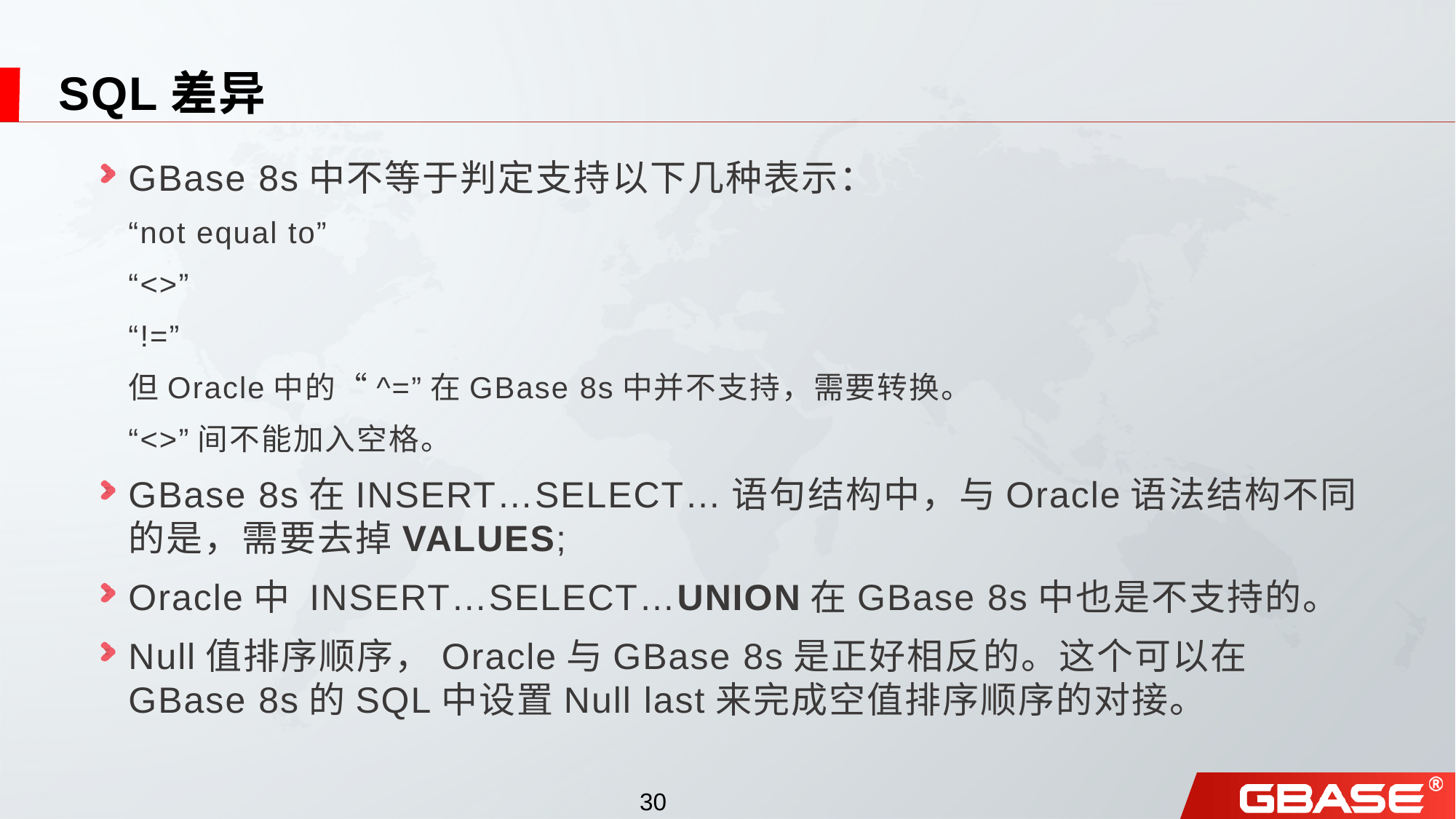

# SQL差异
GBase 8s中不等于判定支持以下几种表示：
	“not equal to”
	“<>”
	“!=”
	但Oracle中的“^=”在GBase 8s中并不支持，需要转换。
	“<>”间不能加入空格。
GBase 8s在INSERT…SELECT…语句结构中，与Oracle语法结构不同的是，需要去掉VALUES;
Oracle中 INSERT…SELECT…UNION在GBase 8s中也是不支持的。
Null值排序顺序，Oracle与GBase 8s是正好相反的。这个可以在GBase 8s的SQL中设置Null last来完成空值排序顺序的对接。